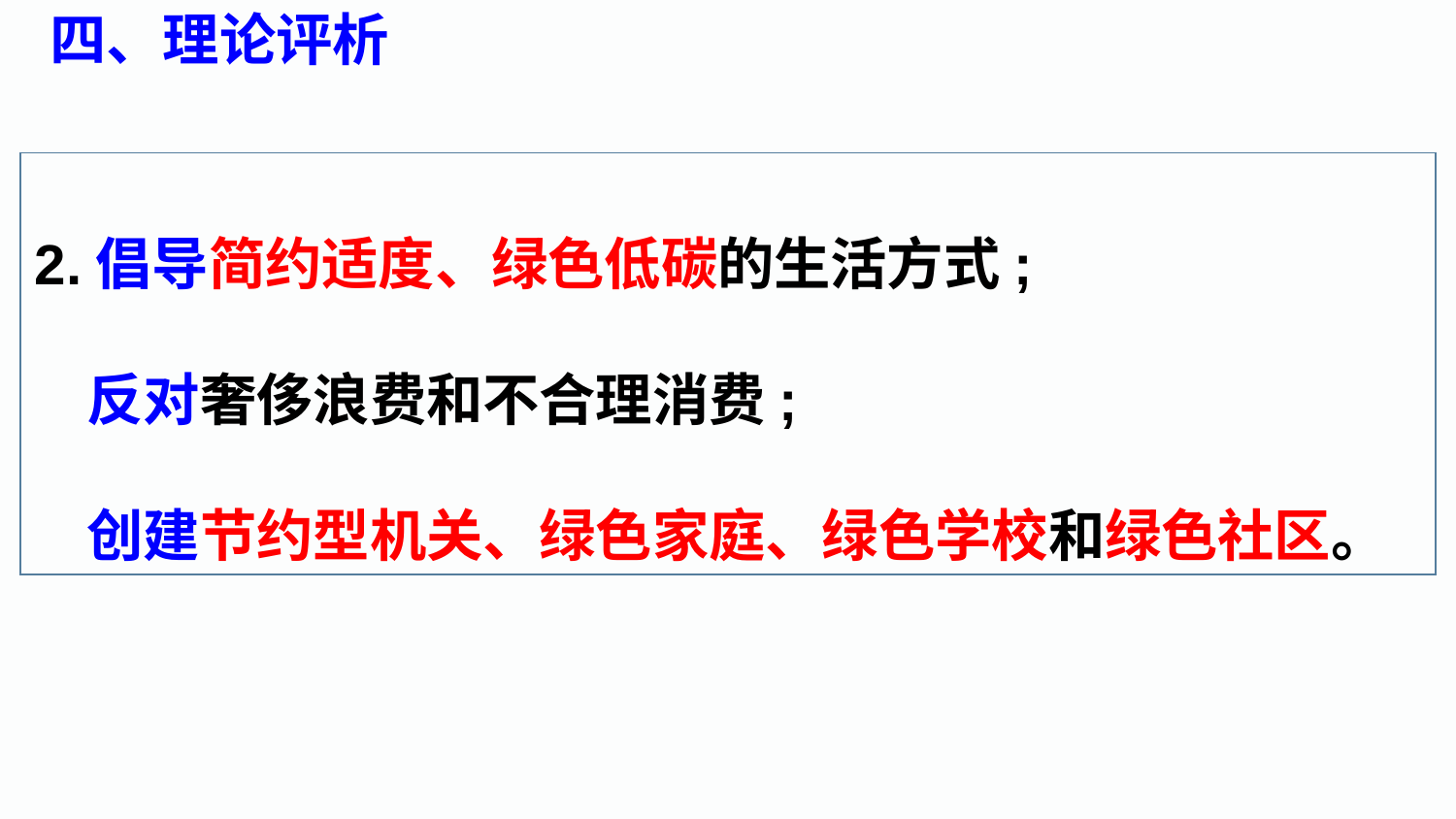

四、理论评析
2.倡导简约适度、绿色低碳的生活方式;
   反对奢侈浪费和不合理消费;
   创建节约型机关、绿色家庭、绿色学校和绿色社区。